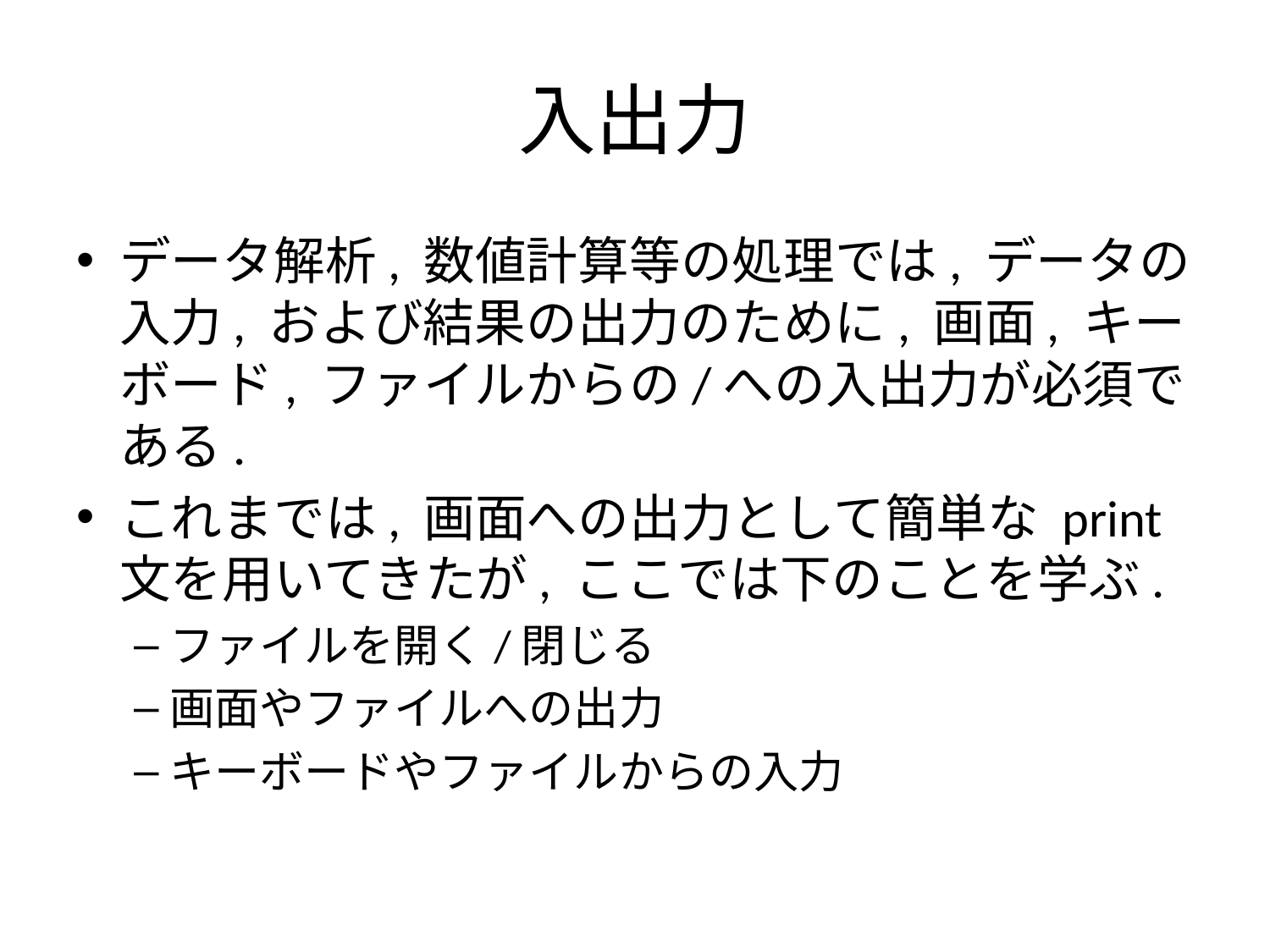

# 入出力
データ解析, 数値計算等の処理では, データの入力, および結果の出力のために, 画面, キーボード, ファイルからの/への入出力が必須である.
これまでは, 画面への出力として簡単な print 文を用いてきたが, ここでは下のことを学ぶ.
ファイルを開く/閉じる
画面やファイルへの出力
キーボードやファイルからの入力